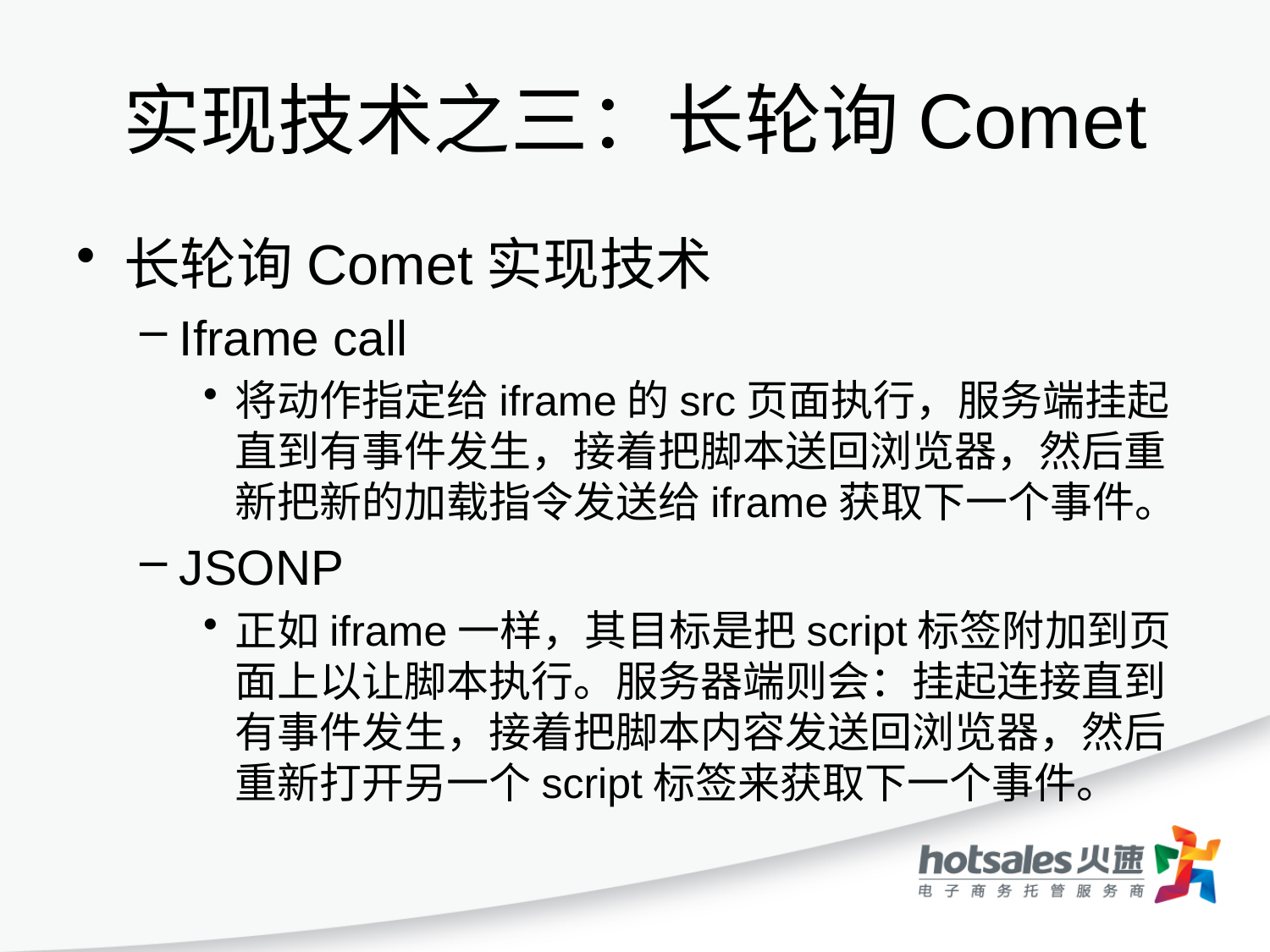

# 实现技术之三：长轮询Comet
长轮询Comet实现技术
Iframe call
将动作指定给iframe的src页面执行，服务端挂起直到有事件发生，接着把脚本送回浏览器，然后重新把新的加载指令发送给iframe获取下一个事件。
JSONP
正如iframe一样，其目标是把script标签附加到页面上以让脚本执行。服务器端则会：挂起连接直到有事件发生，接着把脚本内容发送回浏览器，然后重新打开另一个script标签来获取下一个事件。